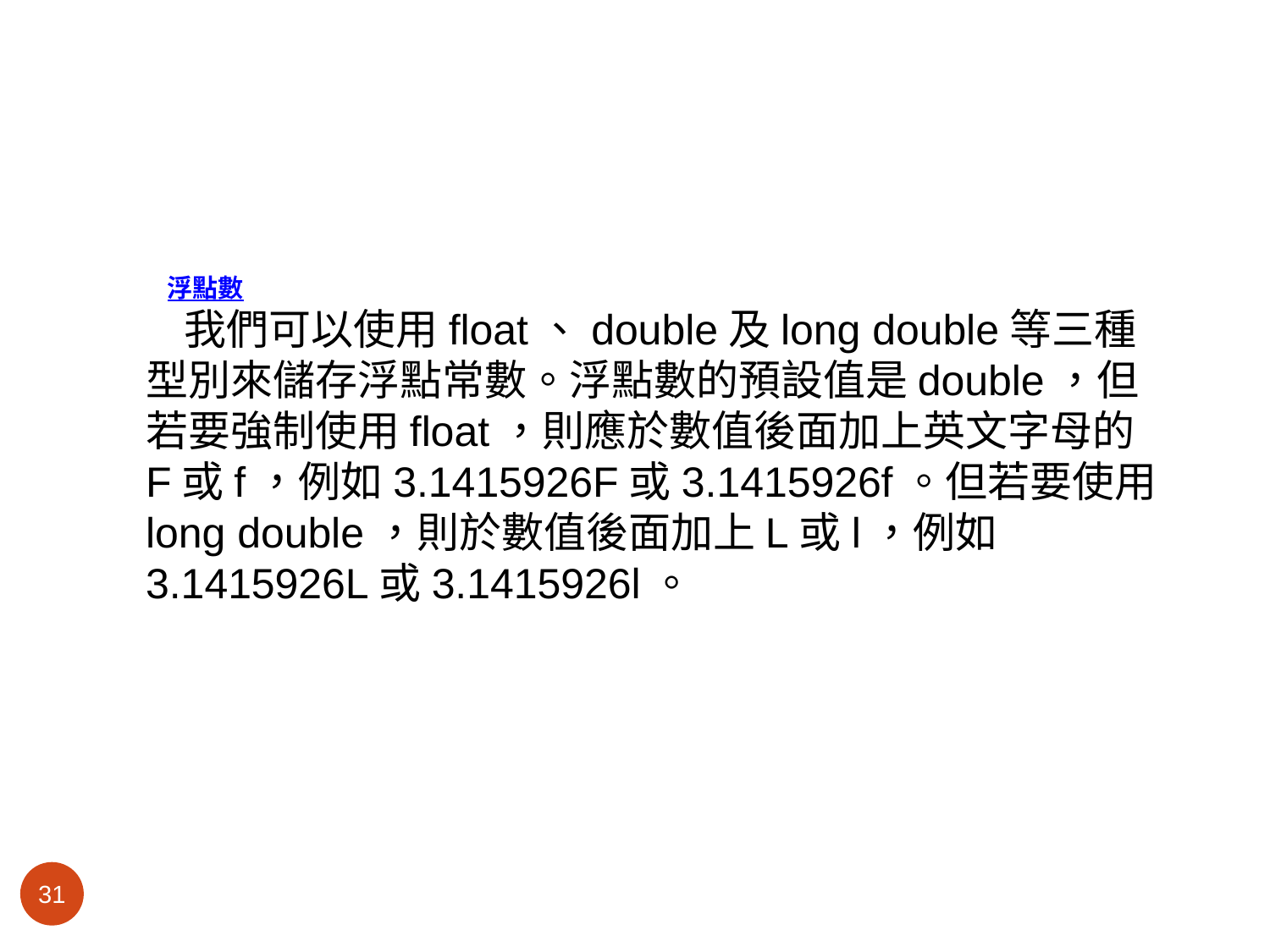

# 浮點數
       我們可以使用float、double及long double等三種型別來儲存浮點常數。浮點數的預設值是double，但若要強制使用float，則應於數值後面加上英文字母的F或f，例如3.1415926F或3.1415926f。但若要使用long double，則於數值後面加上L或l，例如3.1415926L或3.1415926l。

31